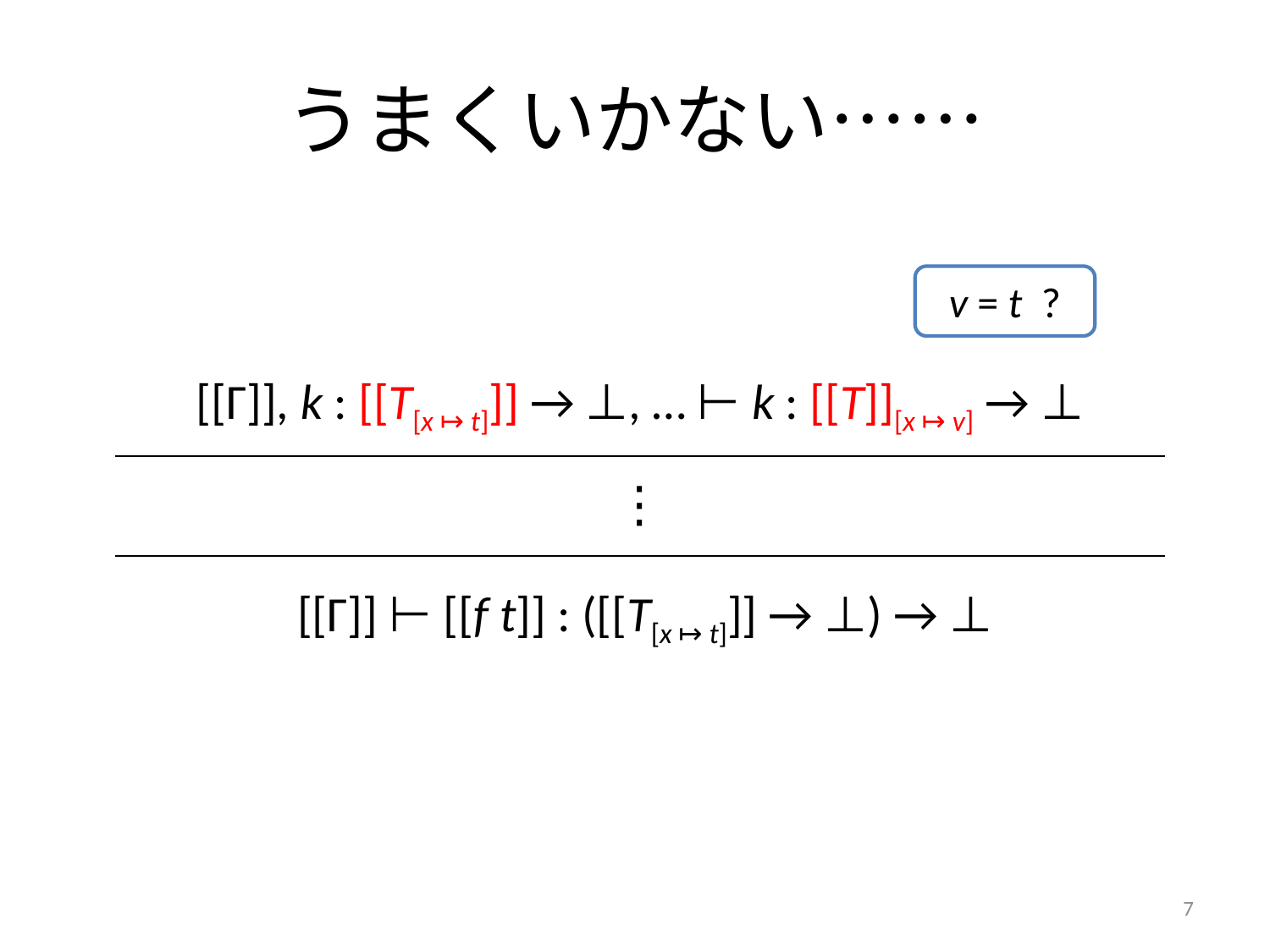

# うまくいかない……
v = t  ?
[[Γ]], k : [[T[x ↦ t]]] → ⊥, … ⊢ k : [[T]][x ↦ v] → ⊥
⋮
[[Γ]] ⊢ [[f t]] : ([[T[x ↦ t]]] → ⊥) → ⊥
7